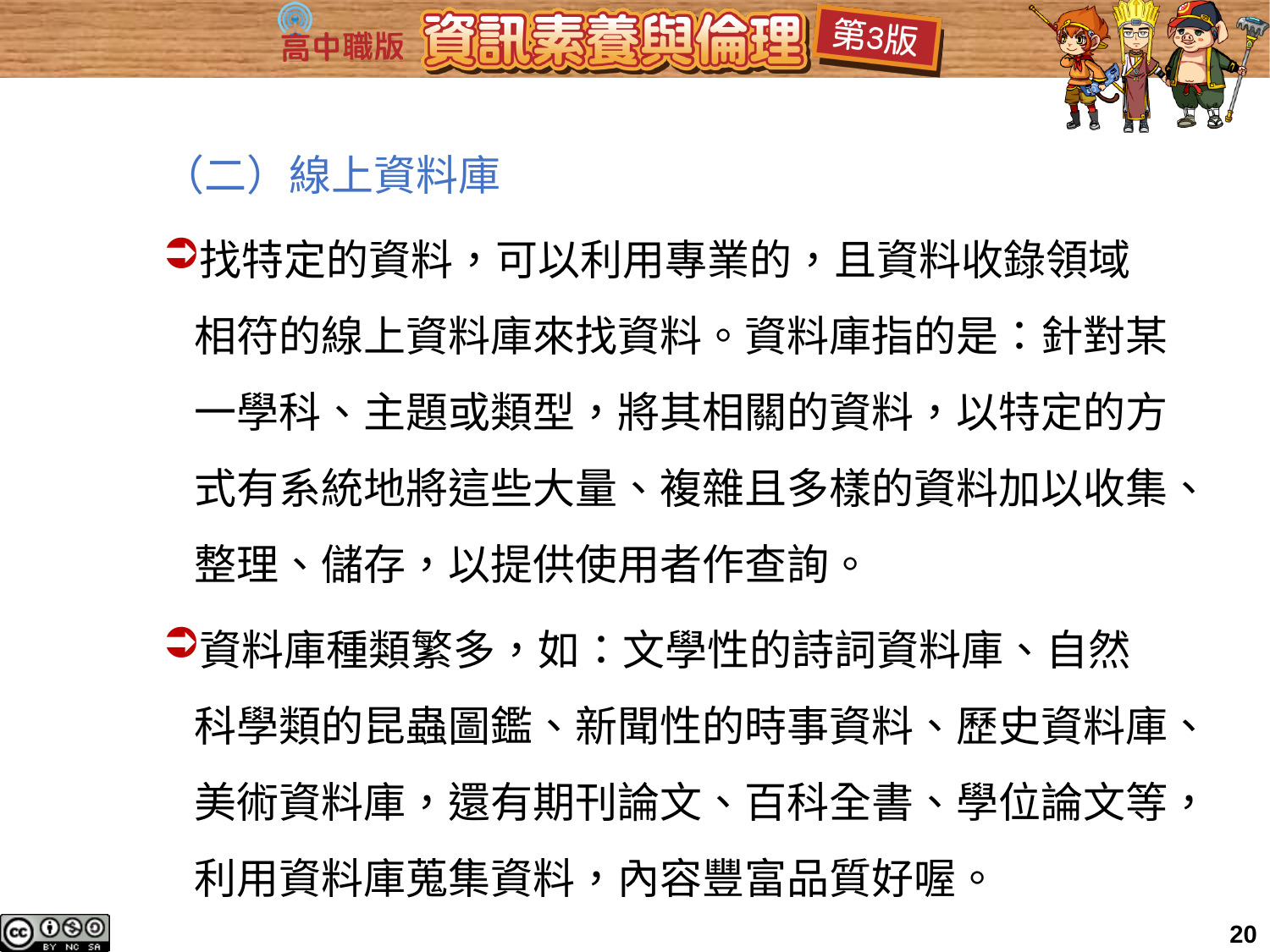

（二）線上資料庫
找特定的資料，可以利用專業的，且資料收錄領域相符的線上資料庫來找資料。資料庫指的是：針對某一學科、主題或類型，將其相關的資料，以特定的方式有系統地將這些大量、複雜且多樣的資料加以收集、整理、儲存，以提供使用者作查詢。
資料庫種類繁多，如：文學性的詩詞資料庫、自然科學類的昆蟲圖鑑、新聞性的時事資料、歷史資料庫、美術資料庫，還有期刊論文、百科全書、學位論文等，利用資料庫蒐集資料，內容豐富品質好喔。
20